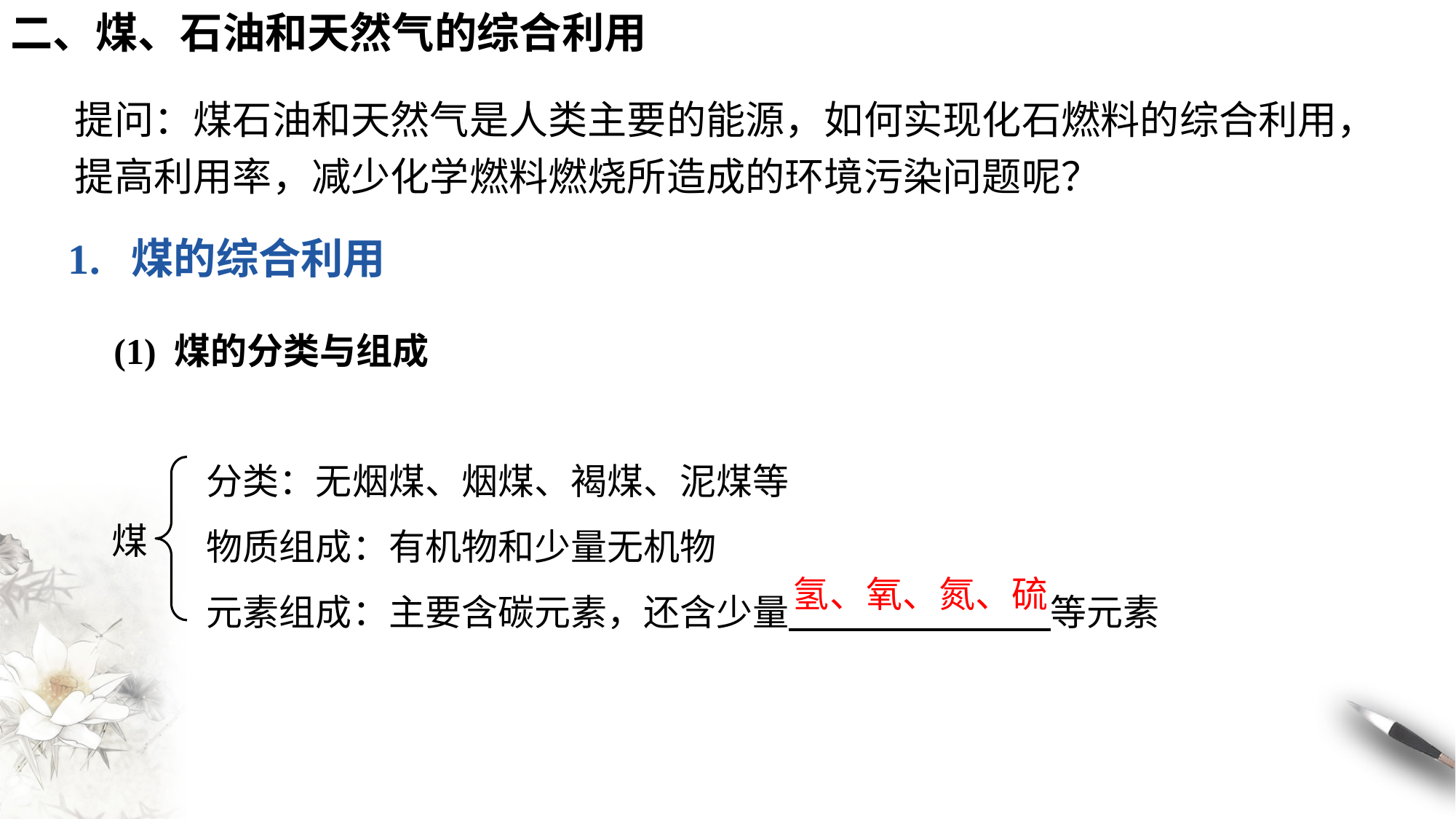

二、煤、石油和天然气的综合利用
提问：煤石油和天然气是人类主要的能源，如何实现化石燃料的综合利用，提高利用率，减少化学燃料燃烧所造成的环境污染问题呢？
1.  煤的综合利用
(1) 煤的分类与组成
分类：无烟煤、烟煤、褐煤、泥煤等
物质组成：有机物和少量无机物
元素组成：主要含碳元素，还含少量                                等元素
煤

氢、氧、氮、硫